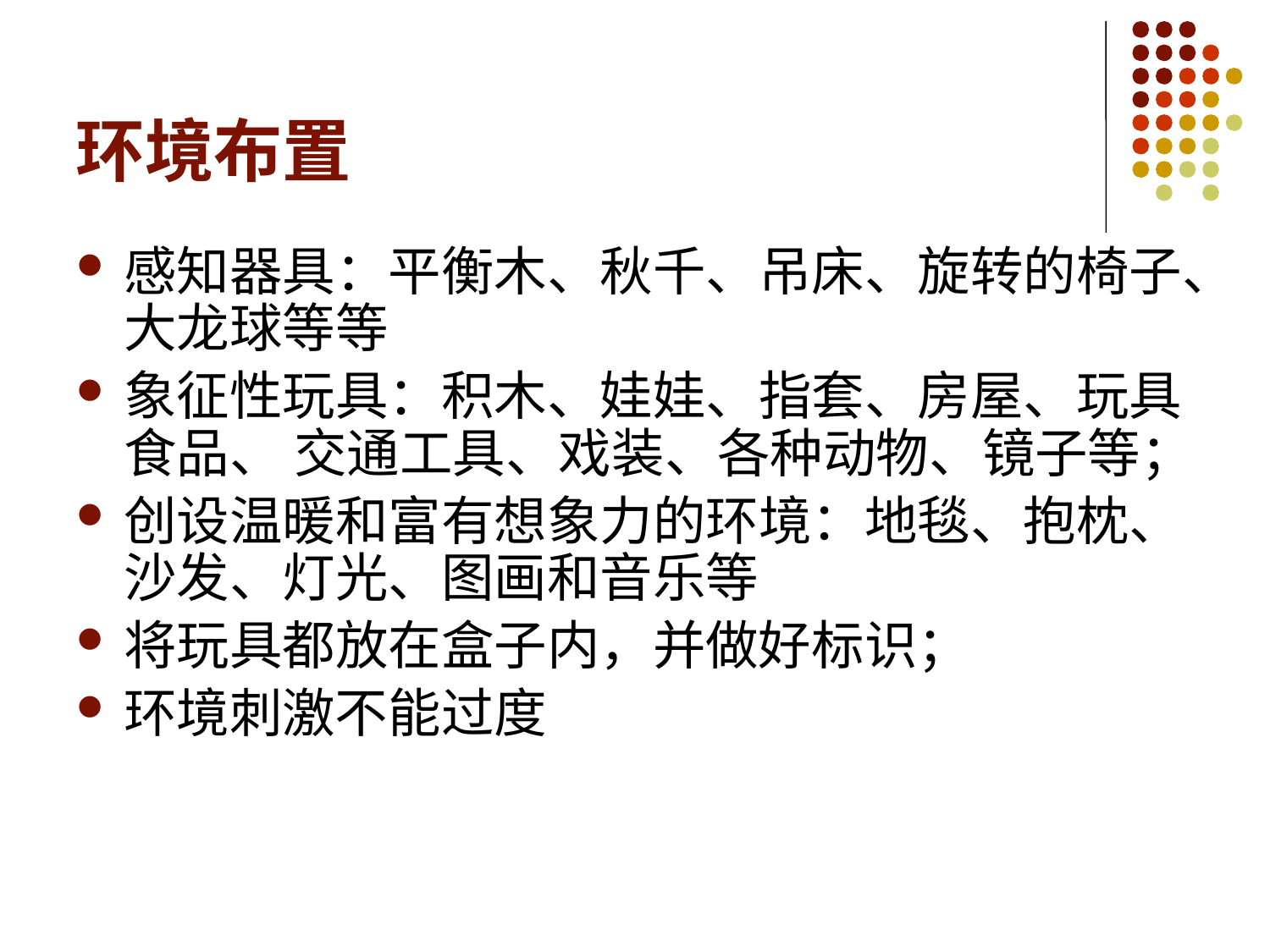

# 环境布置
感知器具：平衡木、秋千、吊床、旋转的椅子、大龙球等等
象征性玩具：积木、娃娃、指套、房屋、玩具食品、 交通工具、戏装、各种动物、镜子等；
创设温暖和富有想象力的环境：地毯、抱枕、沙发、灯光、图画和音乐等
将玩具都放在盒子内，并做好标识；
环境刺激不能过度